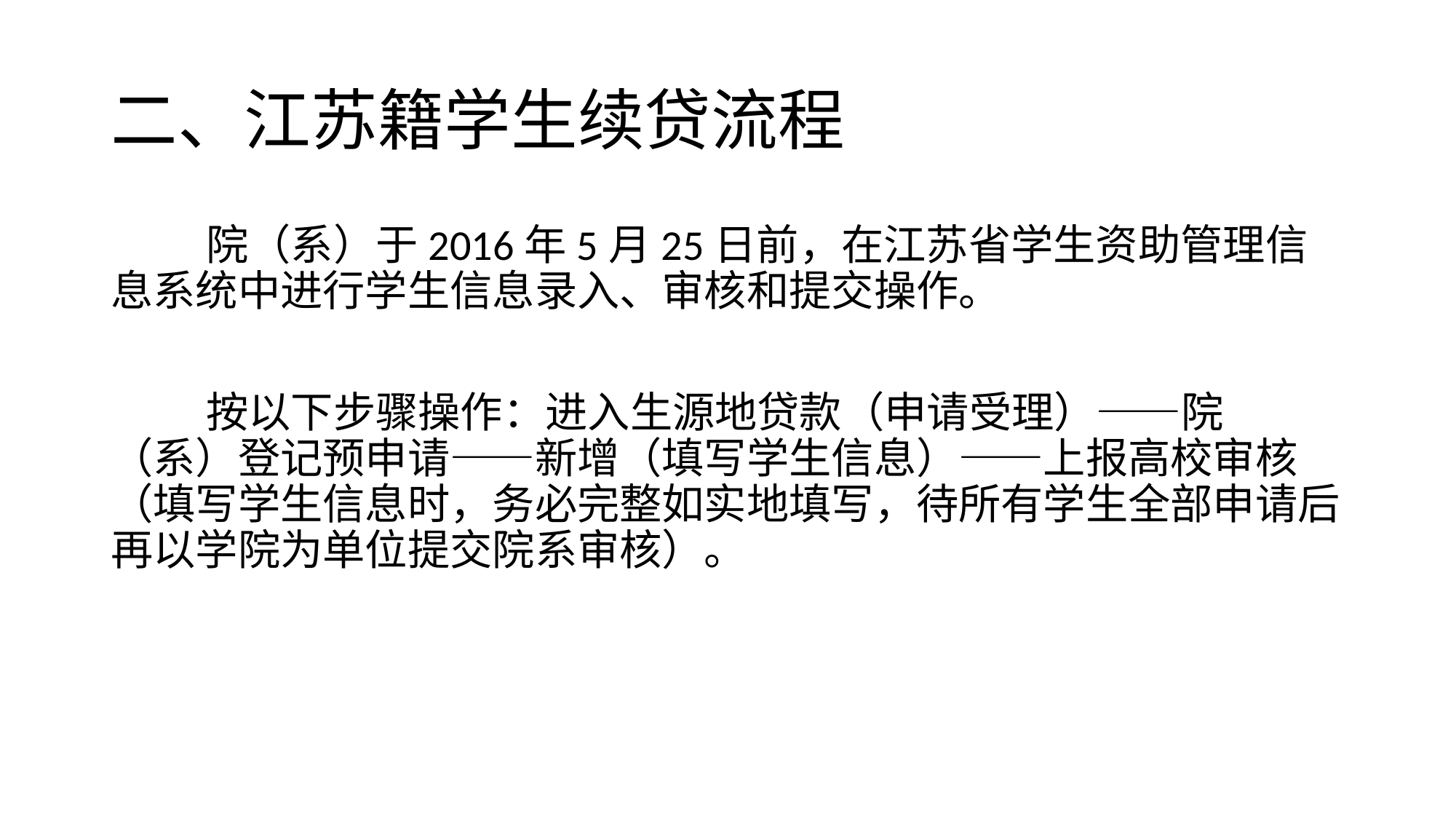

# 二、江苏籍学生续贷流程
         院（系）于2016年5月25日前，在江苏省学生资助管理信息系统中进行学生信息录入、审核和提交操作。

         按以下步骤操作：进入生源地贷款（申请受理）——院（系）登记预申请——新增（填写学生信息）——上报高校审核（填写学生信息时，务必完整如实地填写，待所有学生全部申请后再以学院为单位提交院系审核）。